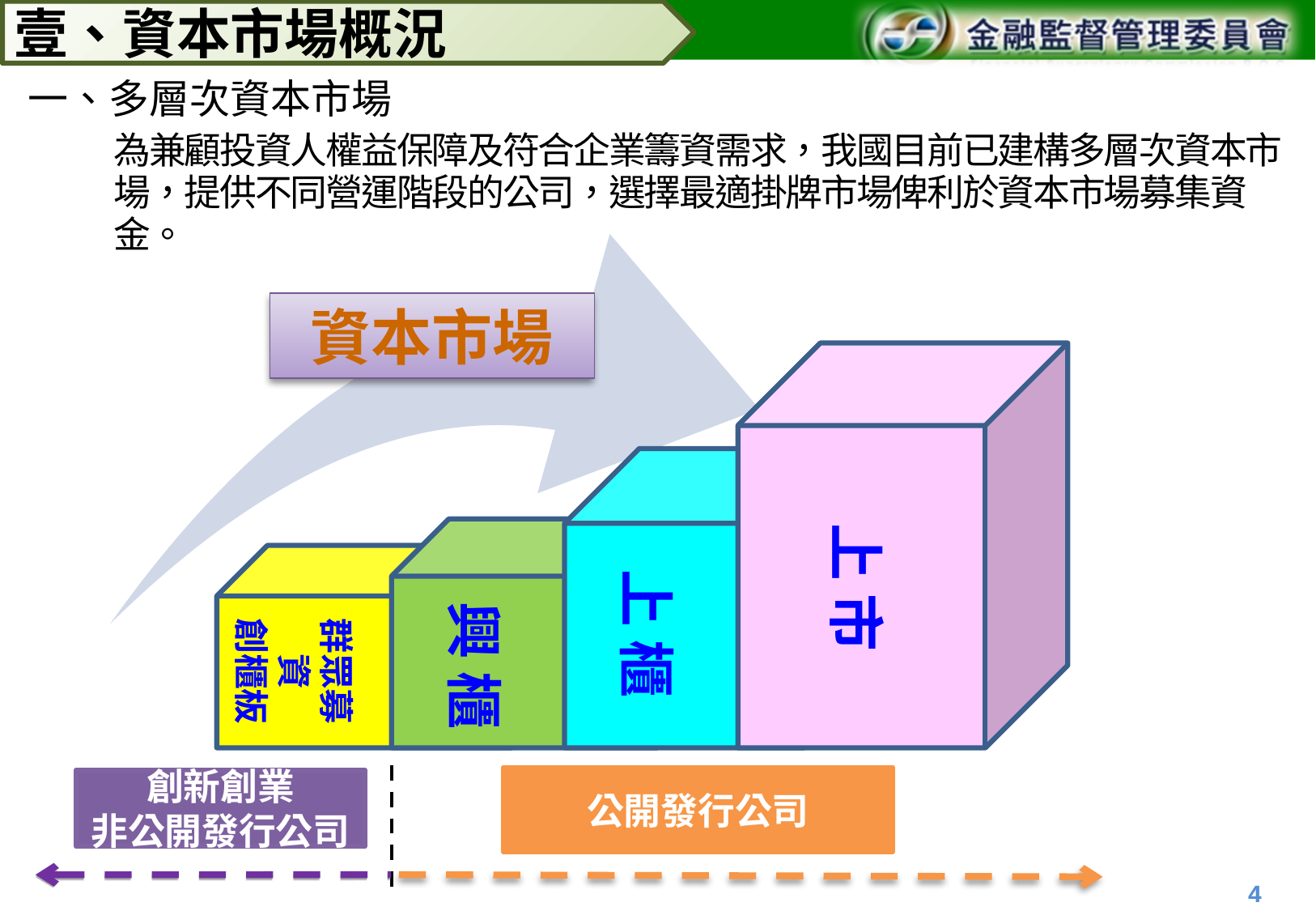

壹、資本市場概況
一、多層次資本市場
為兼顧投資人權益保障及符合企業籌資需求，我國目前已建構多層次資本市場，提供不同營運階段的公司，選擇最適掛牌市場俾利於資本市場募集資金。

資本市場

上 市

上 櫃

興 櫃
群眾募資
創櫃板

4
公開發行公司
創新創業
非公開發行公司
4